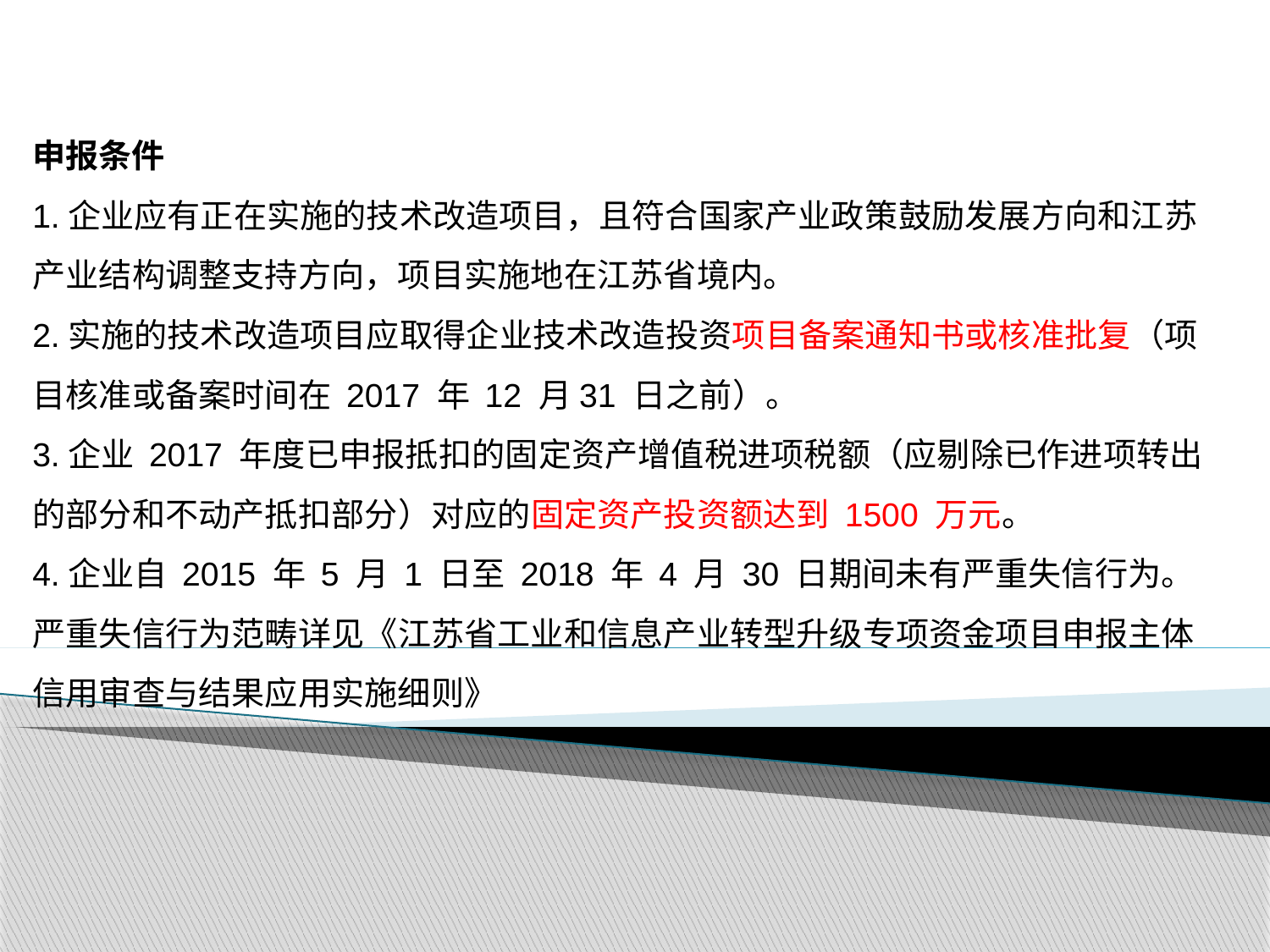

申报条件
1.企业应有正在实施的技术改造项目，且符合国家产业政策鼓励发展方向和江苏产业结构调整支持方向，项目实施地在江苏省境内。
2.实施的技术改造项目应取得企业技术改造投资项目备案通知书或核准批复（项目核准或备案时间在 2017 年 12 月31 日之前）。
3.企业 2017 年度已申报抵扣的固定资产增值税进项税额（应剔除已作进项转出的部分和不动产抵扣部分）对应的固定资产投资额达到 1500 万元。
4.企业自 2015 年 5 月 1 日至 2018 年 4 月 30 日期间未有严重失信行为。严重失信行为范畴详见《江苏省工业和信息产业转型升级专项资金项目申报主体信用审查与结果应用实施细则》